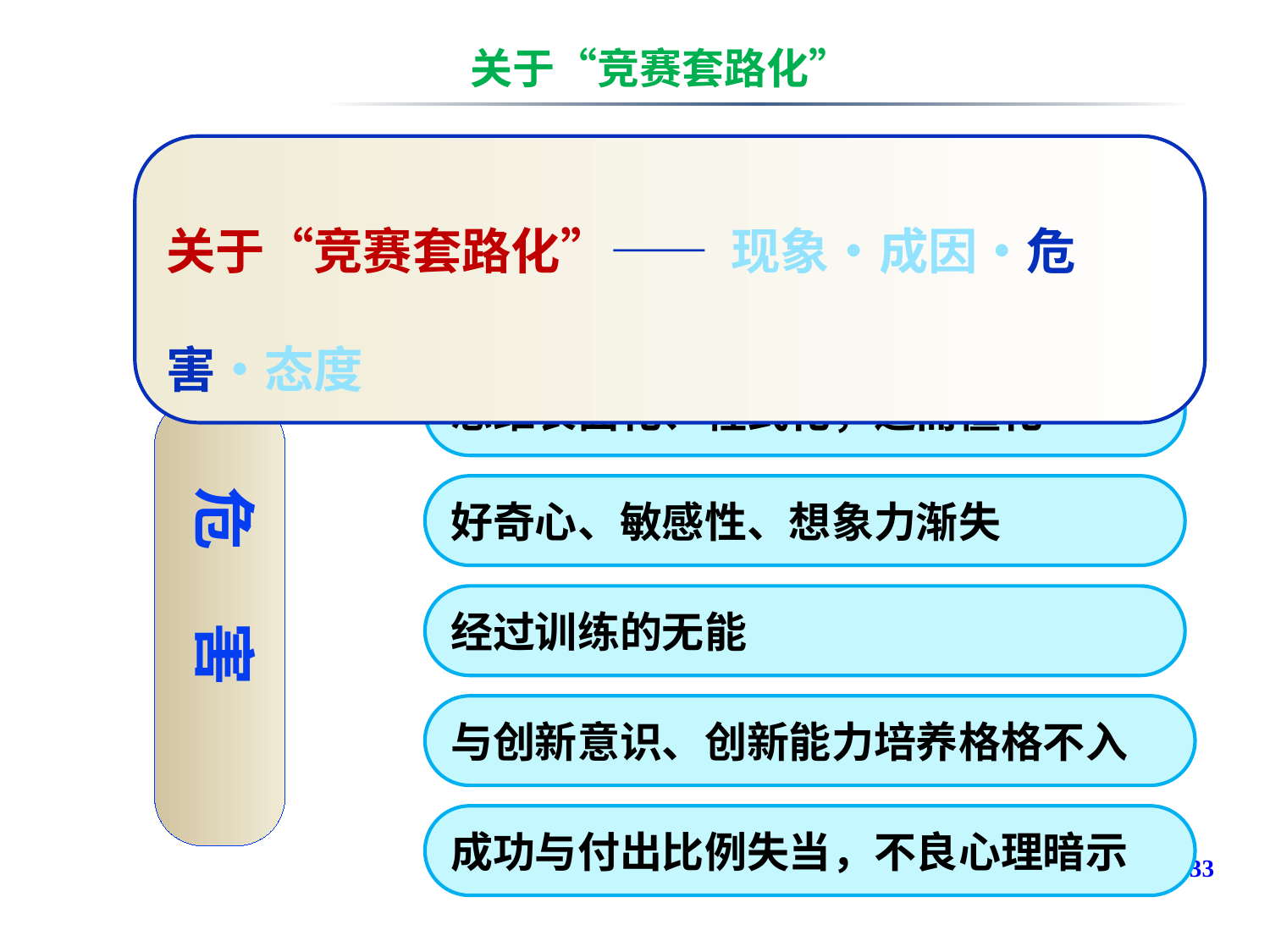

关于“竞赛套路化”
关于“竞赛套路化”——  现象•成因•危害•态度

思维表面化、程式化，进而僵化
危     害
好奇心、敏感性、想象力渐失
经过训练的无能

与创新意识、创新能力培养格格不入
成功与付出比例失当，不良心理暗示